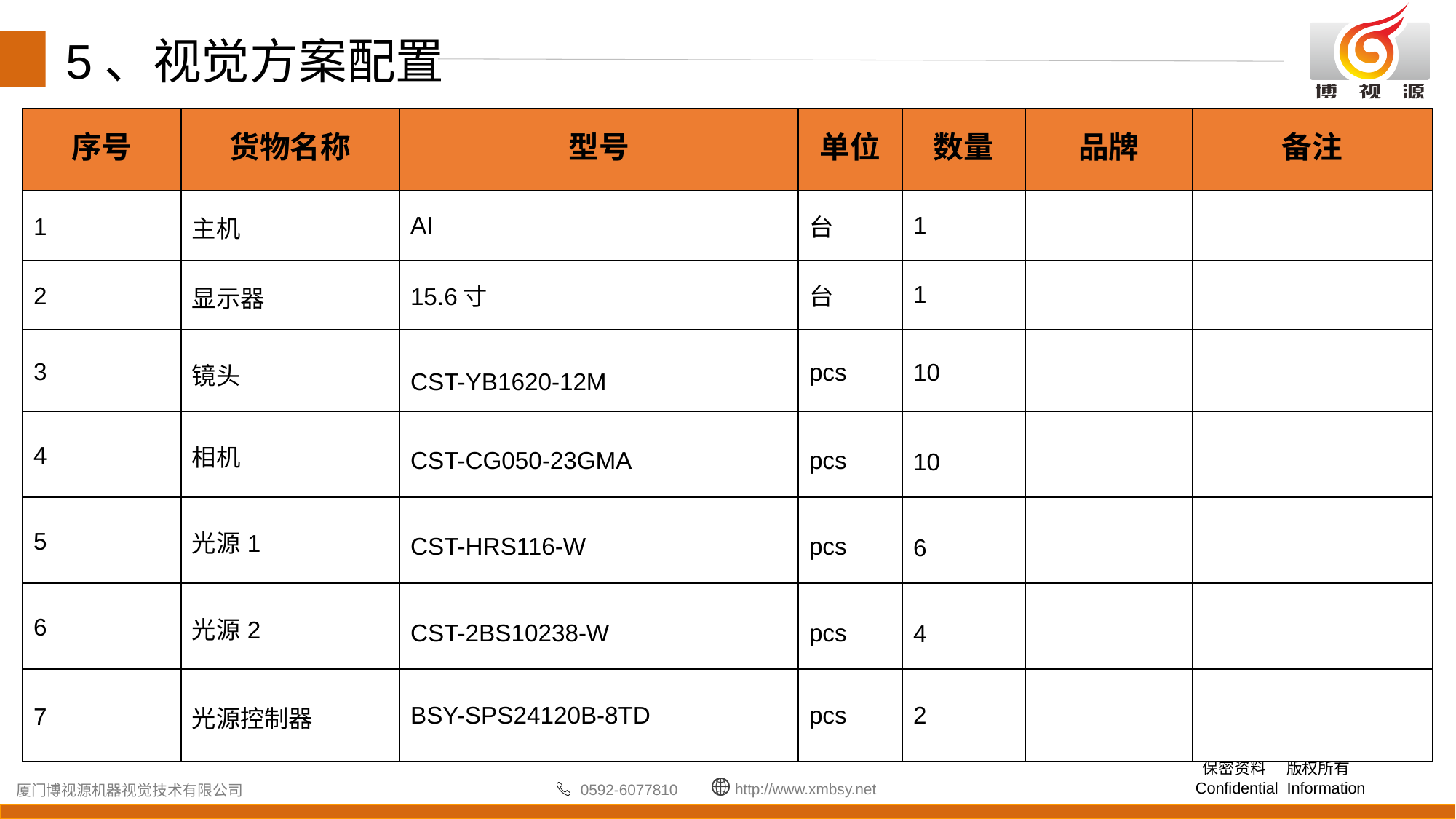

5、视觉方案配置
| 序号 | 货物名称 | 型号 | 单位 | 数量 | 品牌 | 备注 |
| --- | --- | --- | --- | --- | --- | --- |
| 1 | 主机 | AI | 台 | 1 |  |  |
| 2 | 显示器 | 15.6寸 | 台 | 1 |  |  |
| 3 | 镜头 | CST-YB1620-12M | pcs | 10 |  |  |
| 4 | 相机 | CST-CG050-23GMA | pcs | 10 |  |  |
| 5 | 光源1 | CST-HRS116-W | pcs | 6 |  |  |
| 6 | 光源2 | CST-2BS10238-W | pcs | 4 |  |  |
| 7 | 光源控制器 | BSY-SPS24120B-8TD | pcs | 2 |  |  |